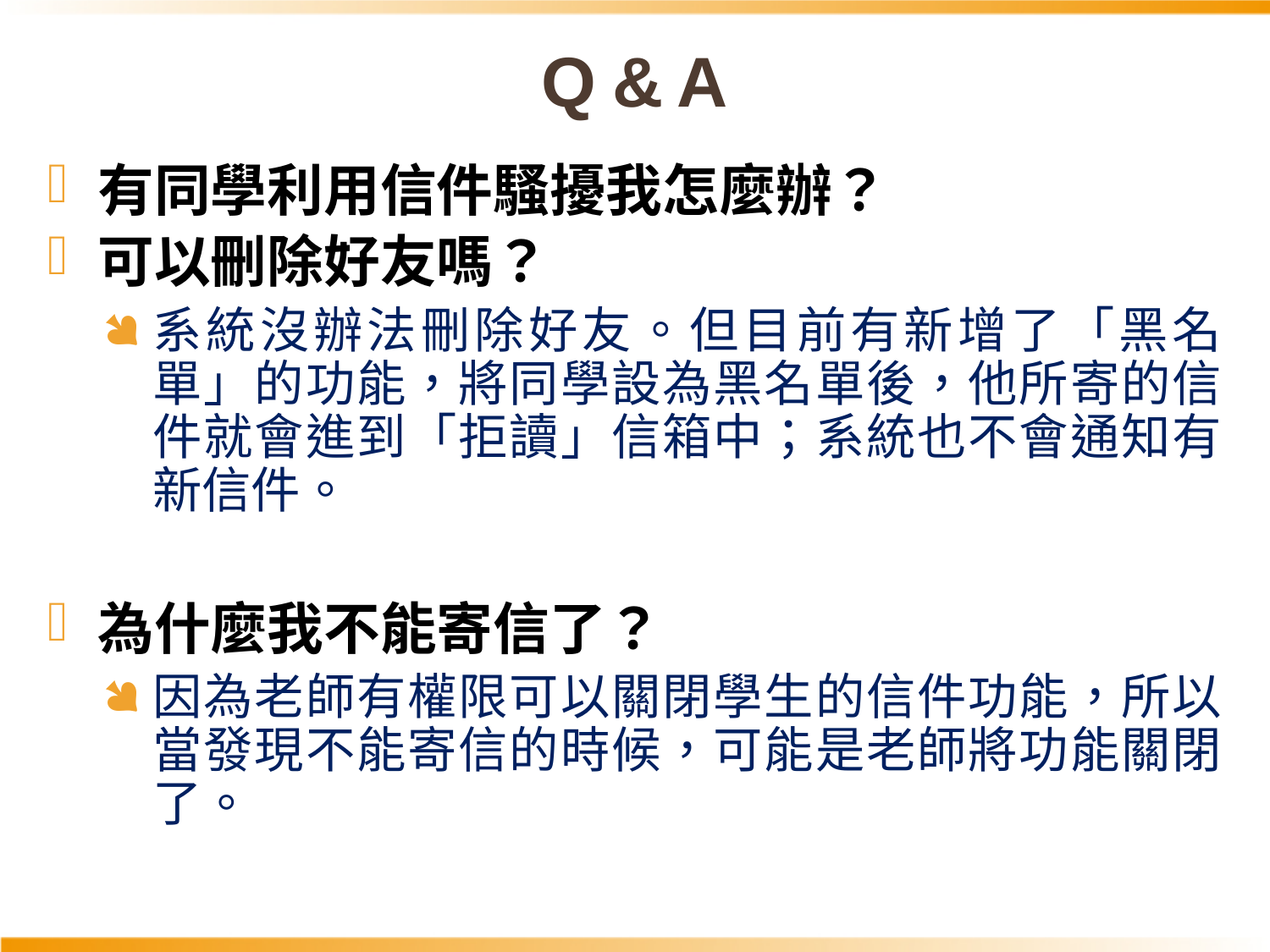

# Q & A
有同學利用信件騷擾我怎麼辦？
可以刪除好友嗎？
系統沒辦法刪除好友。但目前有新增了「黑名單」的功能，將同學設為黑名單後，他所寄的信件就會進到「拒讀」信箱中；系統也不會通知有新信件。

為什麼我不能寄信了？
因為老師有權限可以關閉學生的信件功能，所以當發現不能寄信的時候，可能是老師將功能關閉了。